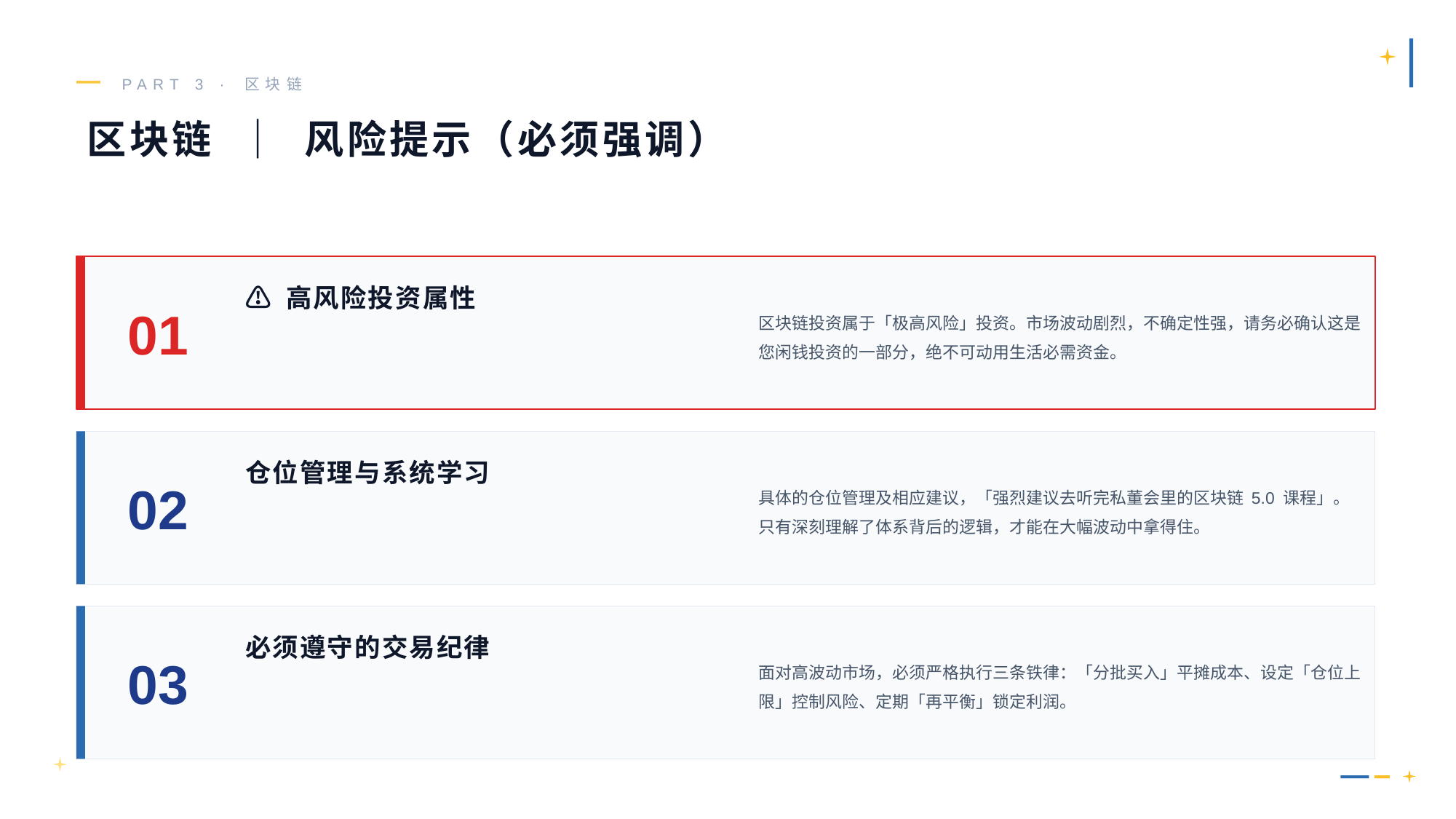

PART 3 · 区块链

区块链  ｜  风险提示（必须强调）

01
区块链投资属于「极高风险」投资。市场波动剧烈，不确定性强，请务必确认这是您闲钱投资的一部分，绝不可动用生活必需资金。
⚠️ 高风险投资属性

02
具体的仓位管理及相应建议，「强烈建议去听完私董会里的区块链 5.0 课程」。只有深刻理解了体系背后的逻辑，才能在大幅波动中拿得住。
仓位管理与系统学习

03
面对高波动市场，必须严格执行三条铁律：「分批买入」平摊成本、设定「仓位上限」控制风险、定期「再平衡」锁定利润。
必须遵守的交易纪律